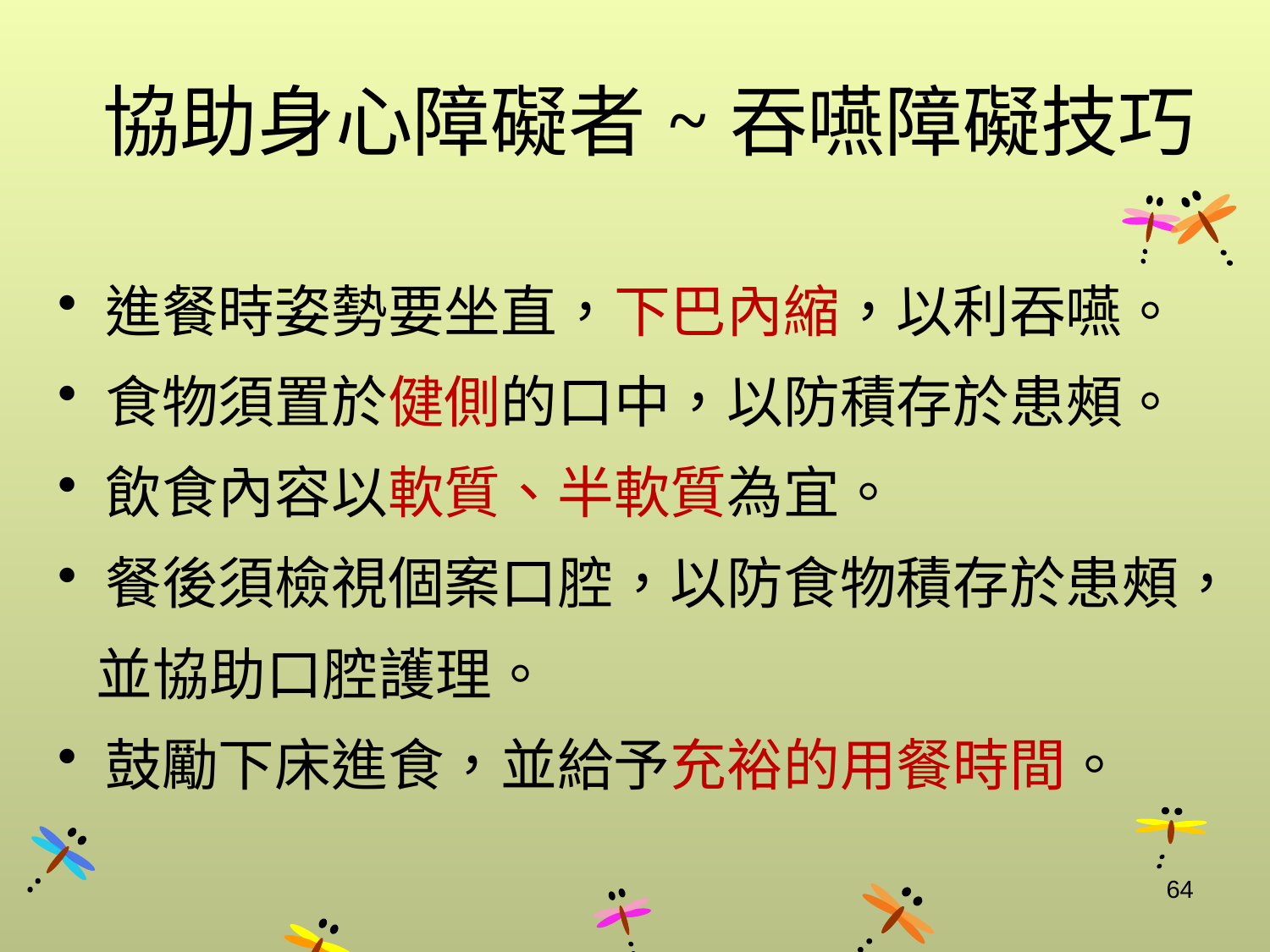

# 協助身心障礙者~吞嚥障礙技巧
進餐時姿勢要坐直，下巴內縮，以利吞嚥。
食物須置於健側的口中，以防積存於患頰。
飲食內容以軟質、半軟質為宜。
餐後須檢視個案口腔，以防食物積存於患頰，
  並協助口腔護理。
鼓勵下床進食，並給予充裕的用餐時間。
64